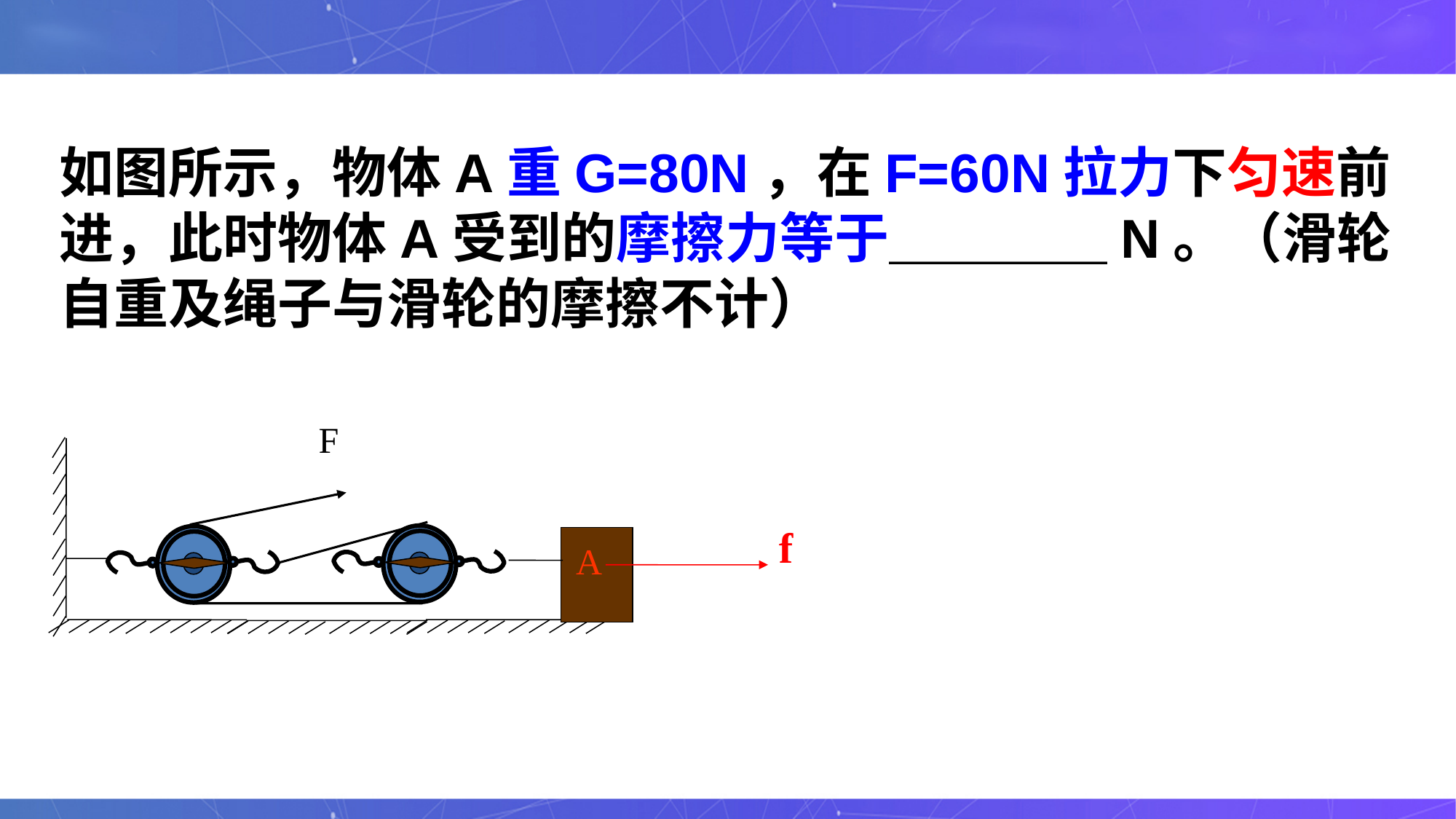

如图所示，物体A重G=80N，在F=60N拉力下匀速前进，此时物体A受到的摩擦力等于＿＿＿＿N。（滑轮自重及绳子与滑轮的摩擦不计）
F

A
f